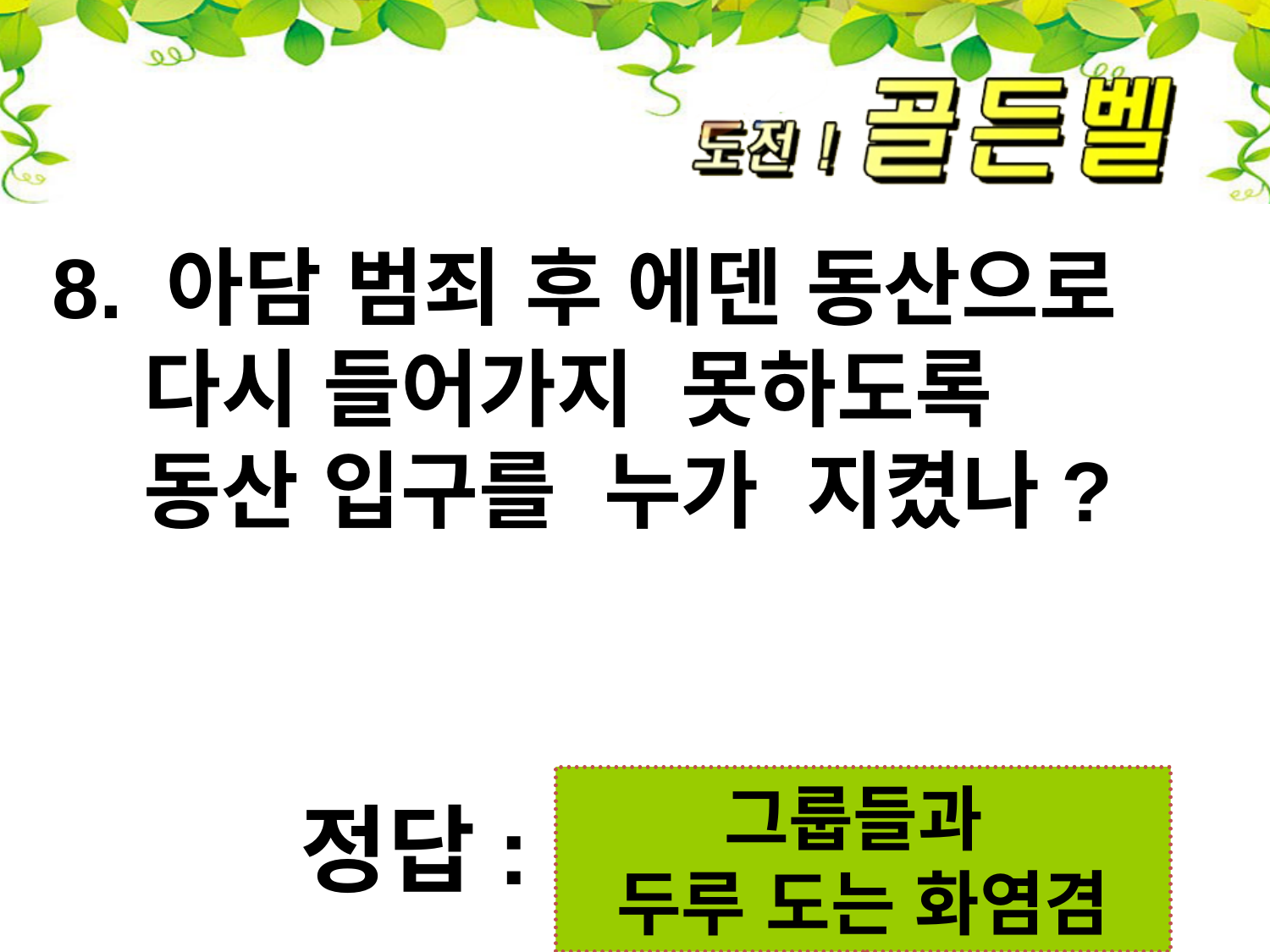

8. 아담 범죄 후 에덴 동산으로
   다시 들어가지  못하도록
   동산 입구를  누가  지켰나?
첨성대
그룹들과
두루 도는 화염겸
정답: